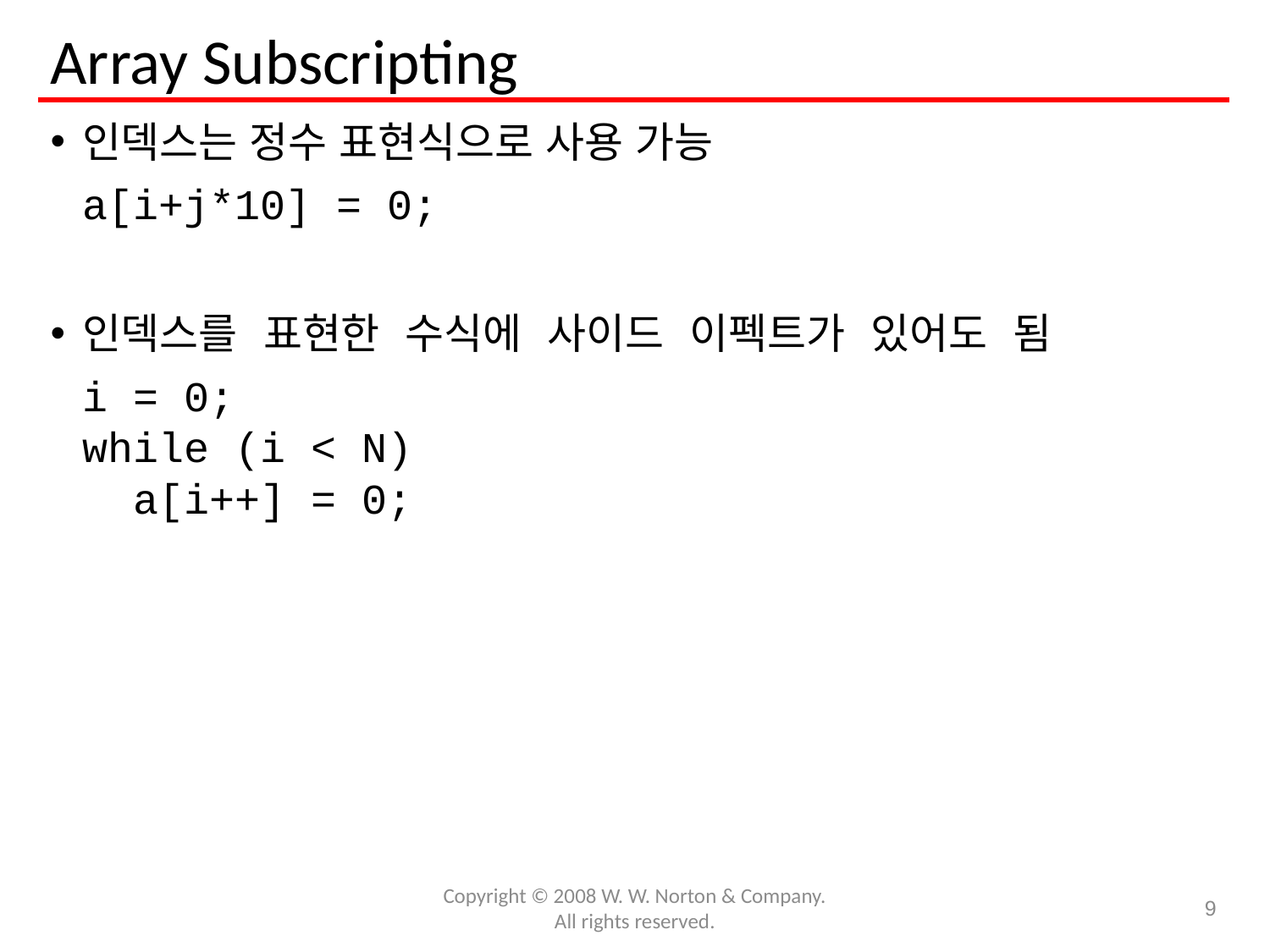

# Array Subscripting
인덱스는 정수 표현식으로 사용 가능
	a[i+j*10] = 0;

인덱스를 표현한 수식에 사이드 이펙트가 있어도 됨
	i = 0;
	while (i < N)
	  a[i++] = 0;
Copyright © 2008 W. W. Norton & Company.
All rights reserved.
9